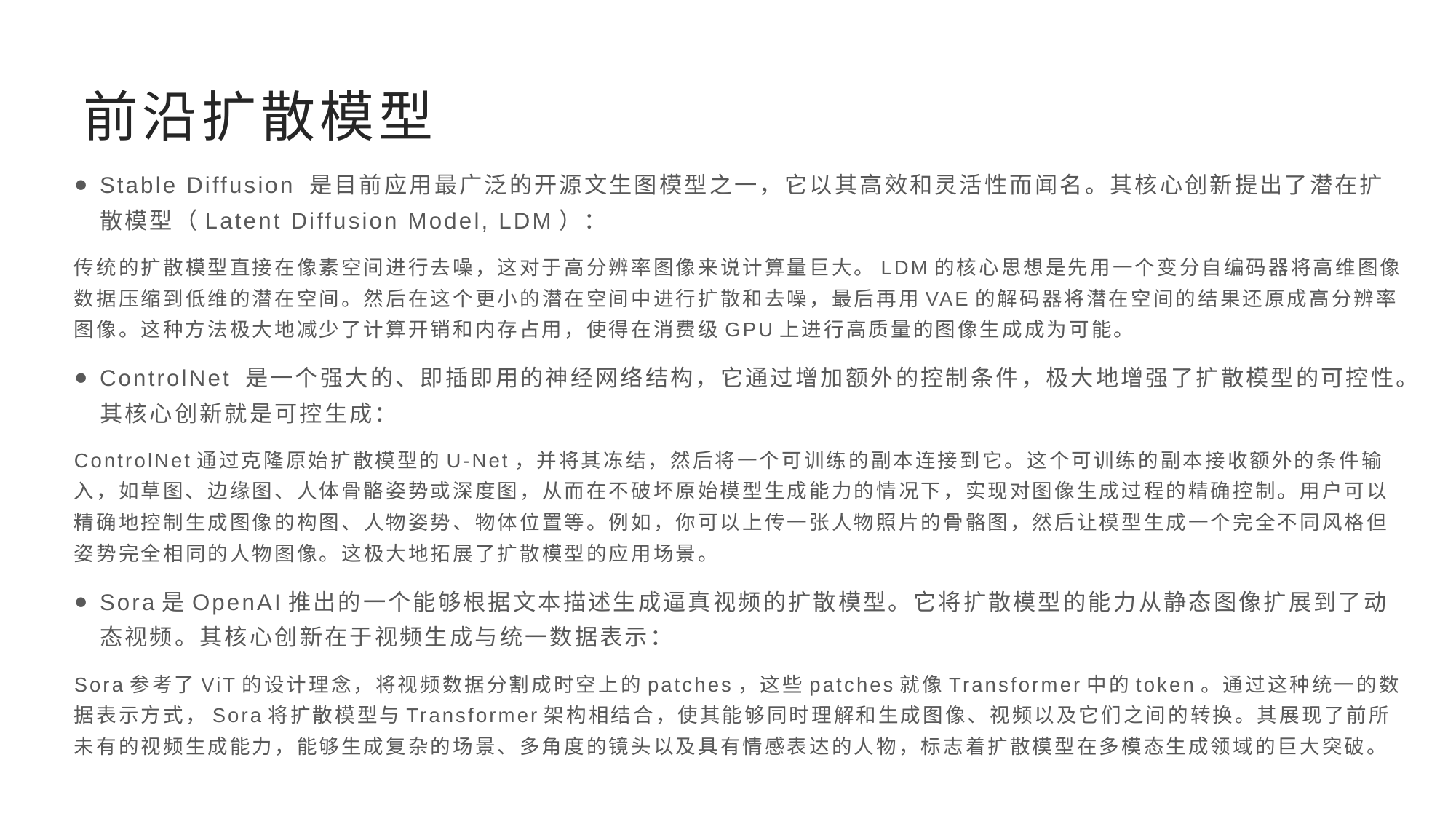

# 前沿扩散模型
Stable Diffusion 是目前应用最广泛的开源文生图模型之一，它以其高效和灵活性而闻名。其核心创新提出了潜在扩散模型（Latent Diffusion Model, LDM）：
传统的扩散模型直接在像素空间进行去噪，这对于高分辨率图像来说计算量巨大。LDM的核心思想是先用一个变分自编码器将高维图像数据压缩到低维的潜在空间。然后在这个更小的潜在空间中进行扩散和去噪，最后再用VAE的解码器将潜在空间的结果还原成高分辨率图像。这种方法极大地减少了计算开销和内存占用，使得在消费级GPU上进行高质量的图像生成成为可能。
ControlNet 是一个强大的、即插即用的神经网络结构，它通过增加额外的控制条件，极大地增强了扩散模型的可控性。其核心创新就是可控生成：
ControlNet通过克隆原始扩散模型的U-Net，并将其冻结，然后将一个可训练的副本连接到它。这个可训练的副本接收额外的条件输入，如草图、边缘图、人体骨骼姿势或深度图，从而在不破坏原始模型生成能力的情况下，实现对图像生成过程的精确控制。用户可以精确地控制生成图像的构图、人物姿势、物体位置等。例如，你可以上传一张人物照片的骨骼图，然后让模型生成一个完全不同风格但姿势完全相同的人物图像。这极大地拓展了扩散模型的应用场景。
Sora是OpenAI推出的一个能够根据文本描述生成逼真视频的扩散模型。它将扩散模型的能力从静态图像扩展到了动态视频。其核心创新在于视频生成与统一数据表示：
Sora参考了ViT的设计理念，将视频数据分割成时空上的patches，这些patches就像Transformer中的token。通过这种统一的数据表示方式，Sora将扩散模型与Transformer架构相结合，使其能够同时理解和生成图像、视频以及它们之间的转换。其展现了前所未有的视频生成能力，能够生成复杂的场景、多角度的镜头以及具有情感表达的人物，标志着扩散模型在多模态生成领域的巨大突破。